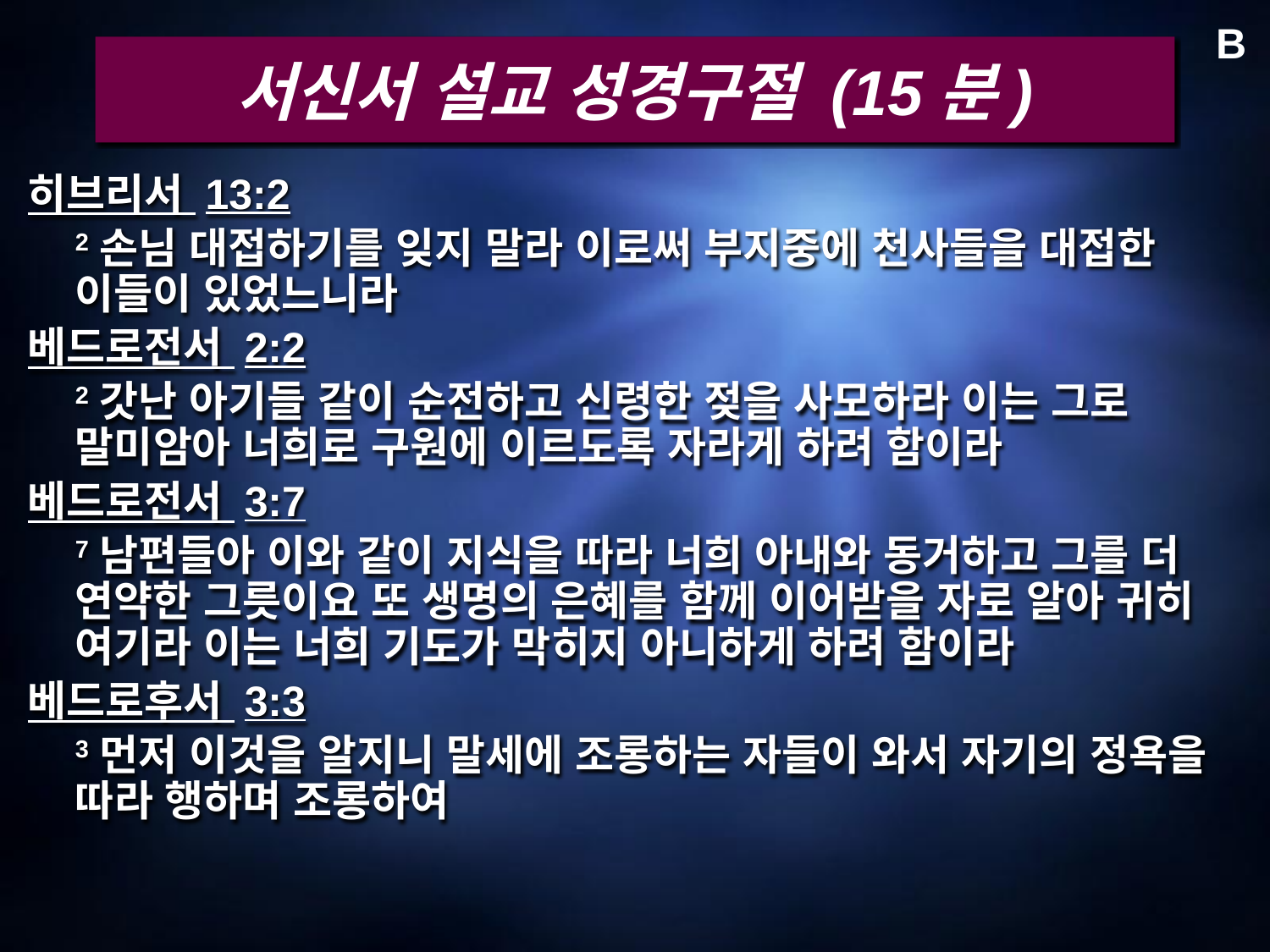

B
# 서신서 설교 성경구절 (15분)
히브리서 13:2
	2손님 대접하기를 잊지 말라 이로써 부지중에 천사들을 대접한 이들이 있었느니라
베드로전서 2:2
	2갓난 아기들 같이 순전하고 신령한 젖을 사모하라 이는 그로 말미암아 너희로 구원에 이르도록 자라게 하려 함이라
베드로전서 3:7
	7남편들아 이와 같이 지식을 따라 너희 아내와 동거하고 그를 더 연약한 그릇이요 또 생명의 은혜를 함께 이어받을 자로 알아 귀히 여기라 이는 너희 기도가 막히지 아니하게 하려 함이라
베드로후서 3:3
	3먼저 이것을 알지니 말세에 조롱하는 자들이 와서 자기의 정욕을 따라 행하며 조롱하여